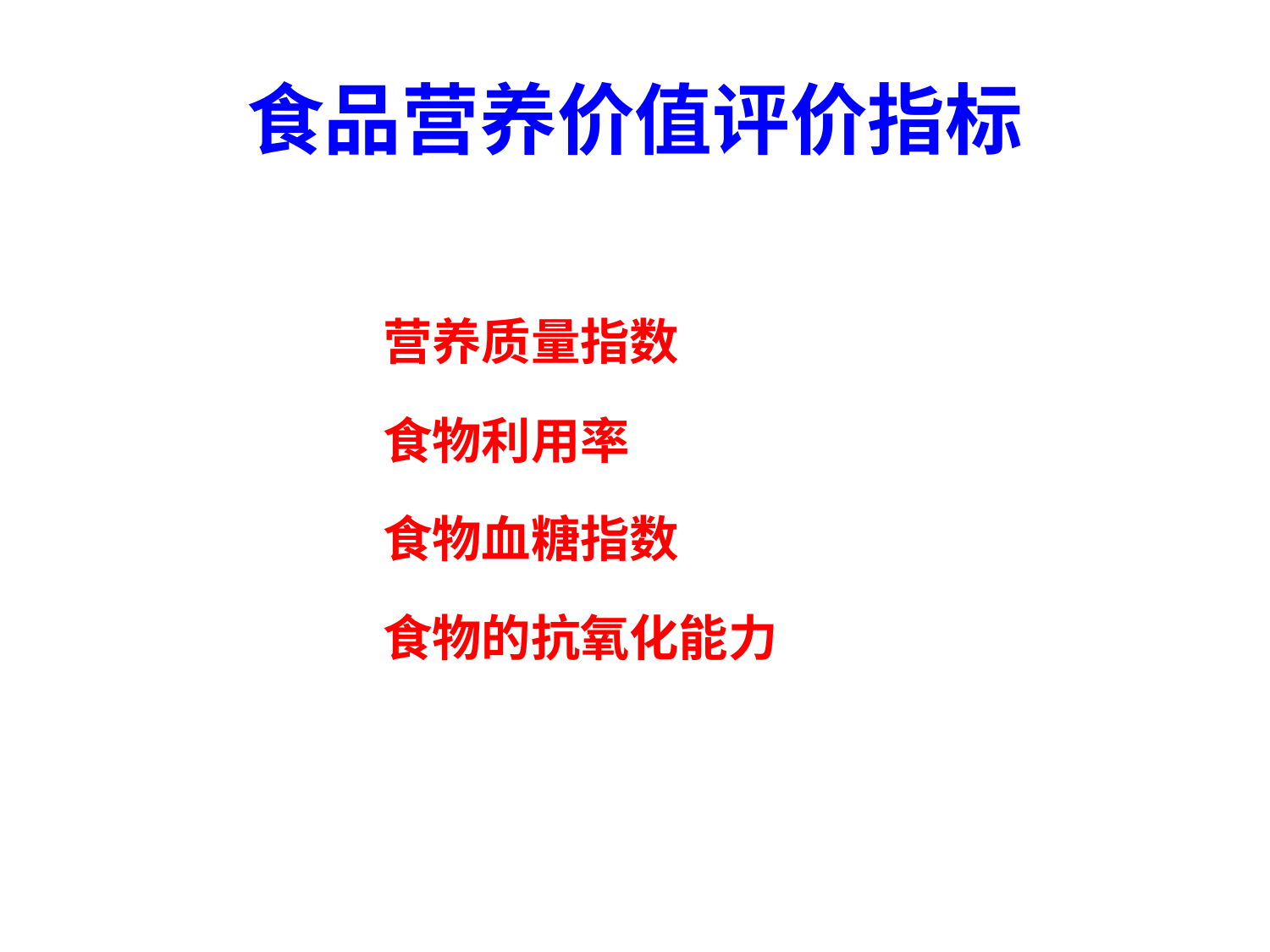

# 食品营养价值评价指标
营养质量指数
食物利用率
食物血糖指数
食物的抗氧化能力